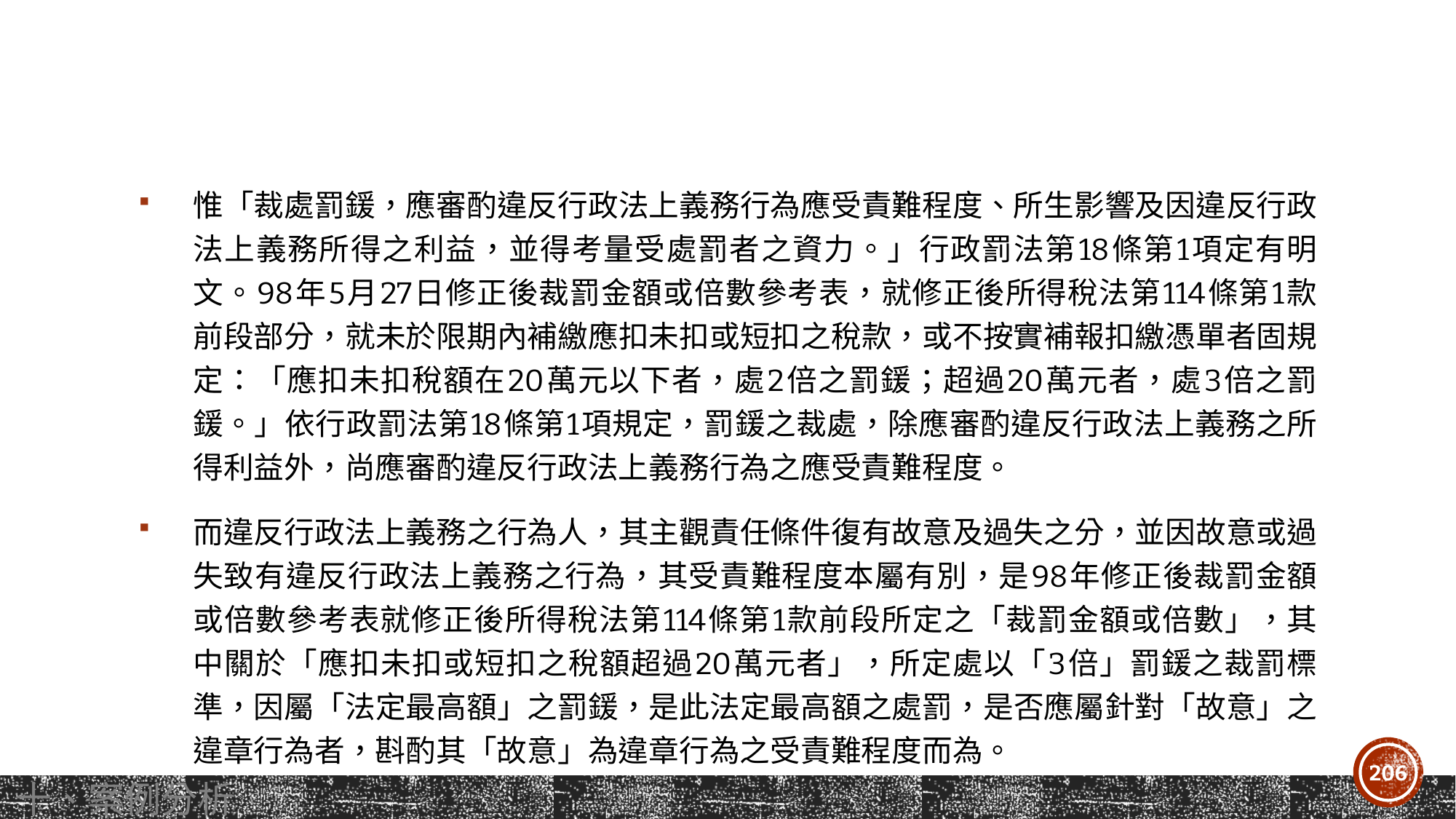

#

惟「裁處罰鍰，應審酌違反行政法上義務行為應受責難程度、所生影響及因違反行政法上義務所得之利益，並得考量受處罰者之資力。」行政罰法第18條第1項定有明文。98年5月27日修正後裁罰金額或倍數參考表，就修正後所得稅法第114條第1款前段部分，就未於限期內補繳應扣未扣或短扣之稅款，或不按實補報扣繳憑單者固規定：「應扣未扣稅額在20萬元以下者，處2倍之罰鍰；超過20萬元者，處3倍之罰鍰。」依行政罰法第18條第1項規定，罰鍰之裁處，除應審酌違反行政法上義務之所得利益外，尚應審酌違反行政法上義務行為之應受責難程度。

而違反行政法上義務之行為人，其主觀責任條件復有故意及過失之分，並因故意或過失致有違反行政法上義務之行為，其受責難程度本屬有別，是98年修正後裁罰金額或倍數參考表就修正後所得稅法第114條第1款前段所定之「裁罰金額或倍數」，其中關於「應扣未扣或短扣之稅額超過20萬元者」，所定處以「3倍」罰鍰之裁罰標準，因屬「法定最高額」之罰鍰，是此法定最高額之處罰，是否應屬針對「故意」之違章行為者，斟酌其「故意」為違章行為之受責難程度而為。
206